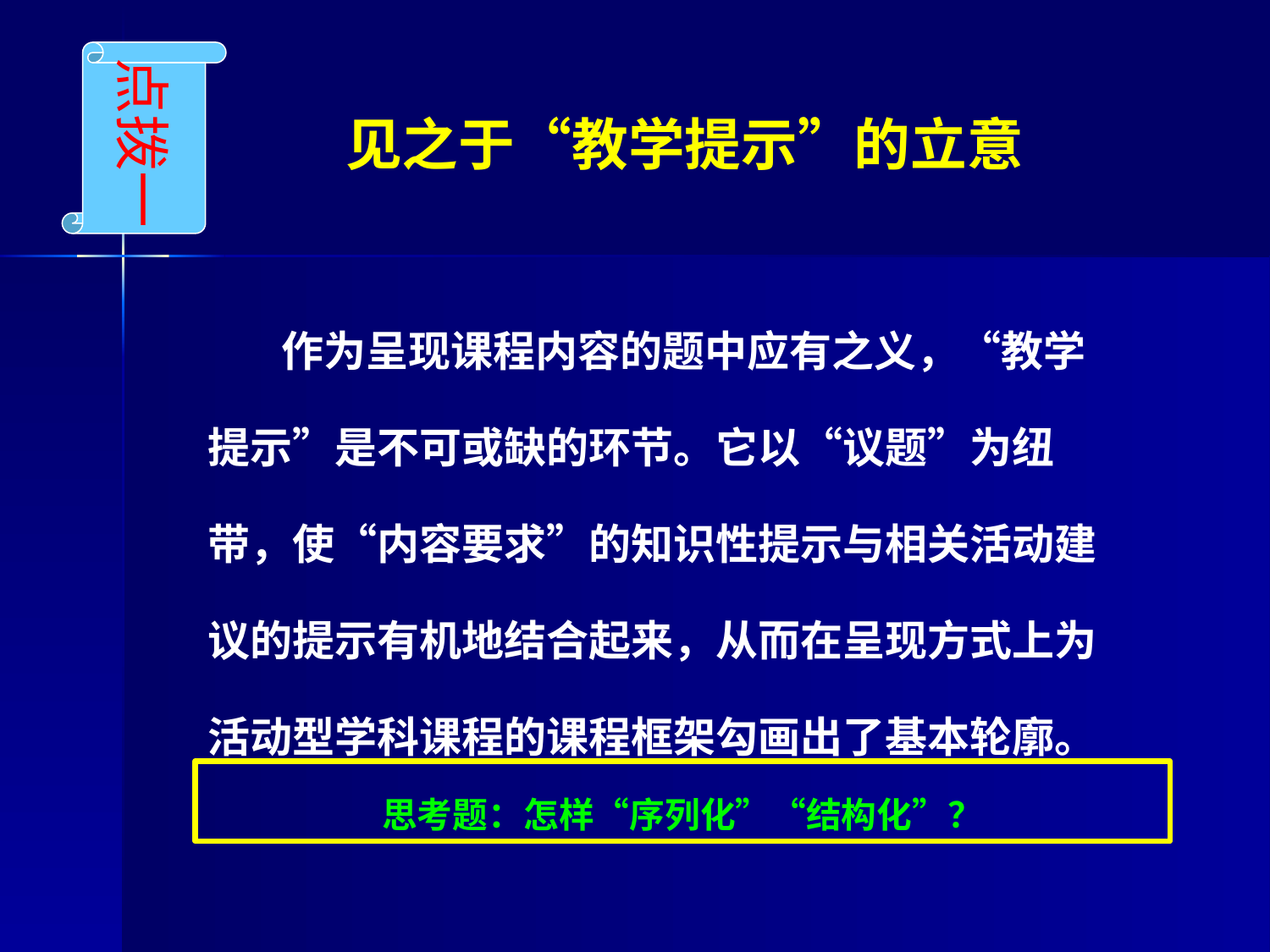

点拨一
# 见之于“教学提示”的立意
         作为呈现课程内容的题中应有之义，“教学提示”是不可或缺的环节。它以“议题”为纽带，使“内容要求”的知识性提示与相关活动建议的提示有机地结合起来，从而在呈现方式上为活动型学科课程的课程框架勾画出了基本轮廓。
思考题：怎样“序列化”“结构化”？